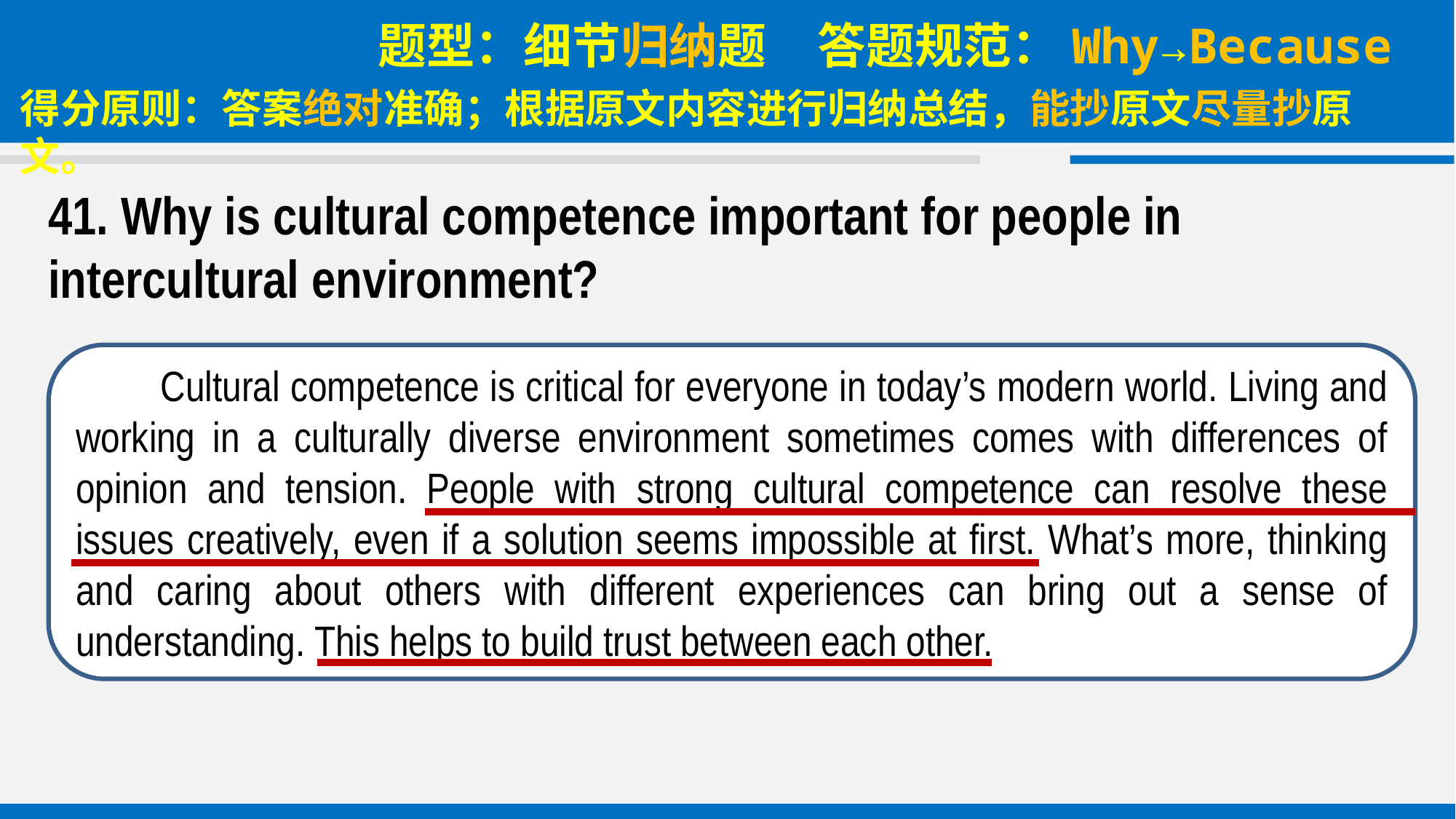

题型：细节归纳题
答题规范：Why→Because
得分原则：答案绝对准确；根据原文内容进行归纳总结，能抄原文尽量抄原文。
41. Why is cultural competence important for people in intercultural environment?
        Cultural competence is critical for everyone in today’s modern world. Living and working in a culturally diverse environment sometimes comes with differences of opinion and tension. People with strong cultural competence can resolve these issues creatively, even if a solution seems impossible at first. What’s more, thinking and caring about others with different experiences can bring out a sense of understanding. This helps to build trust between each other.